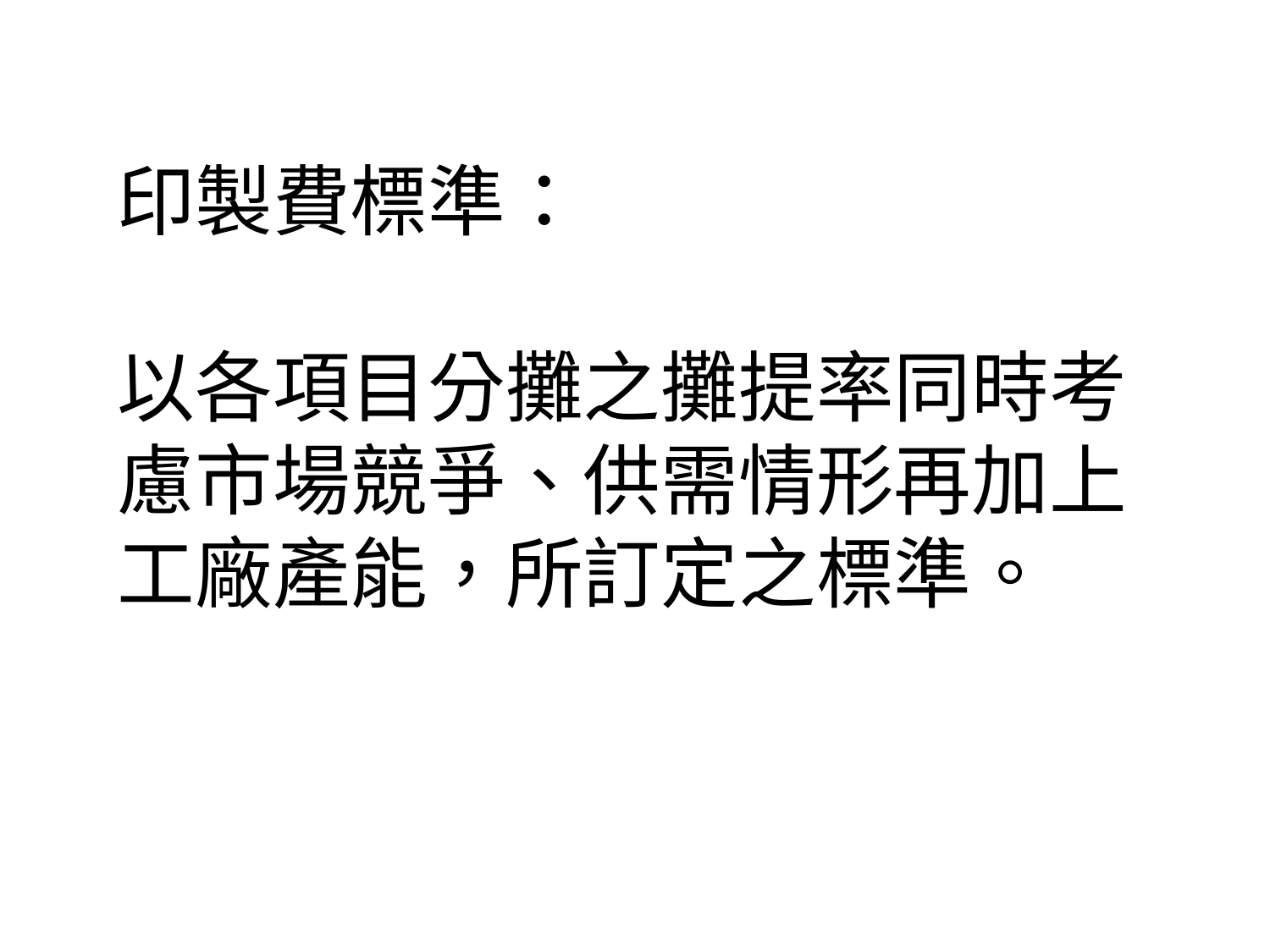

印製費標準：

以各項目分攤之攤提率同時考慮市場競爭、供需情形再加上工廠產能，所訂定之標準。